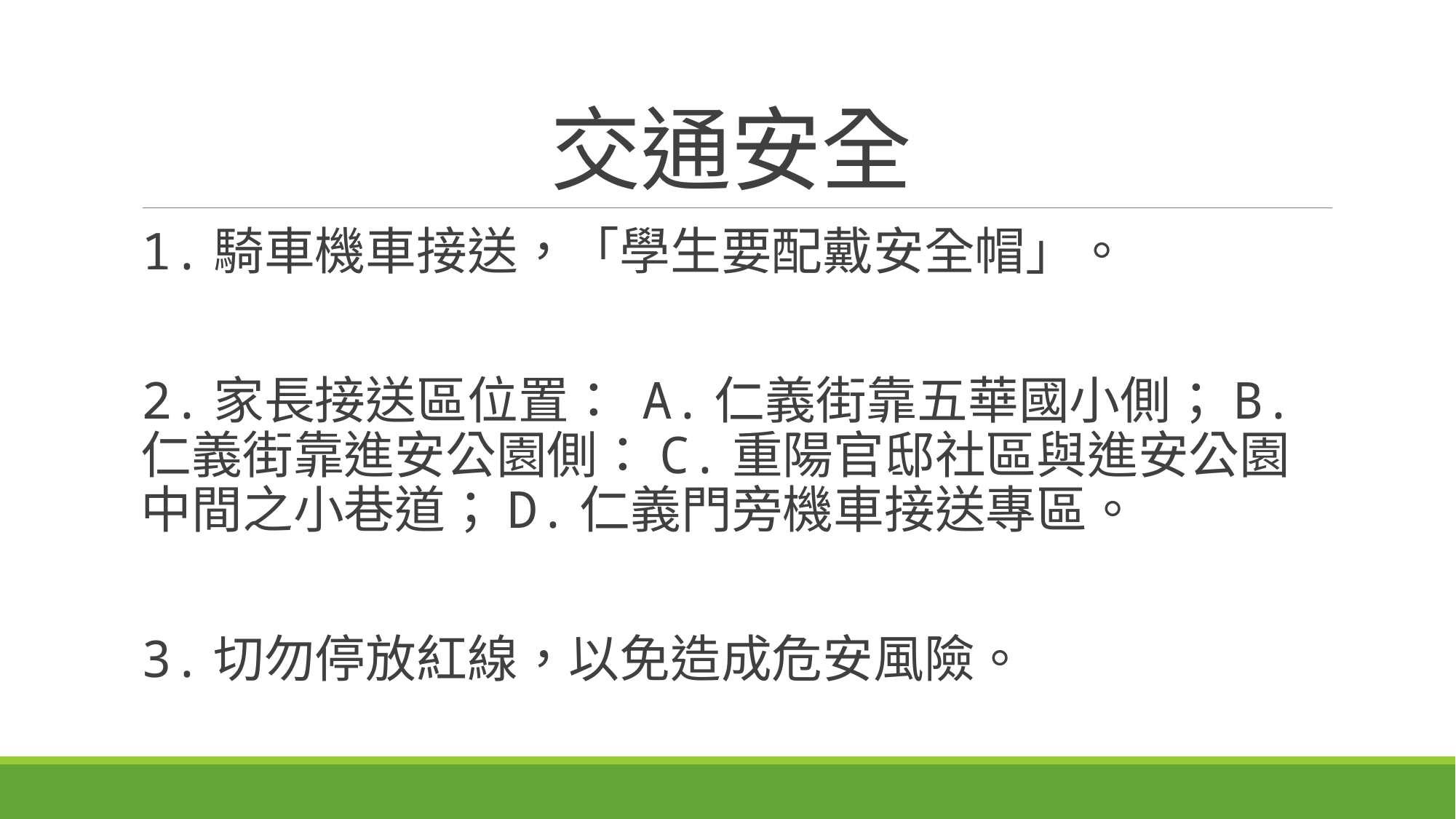

# 交通安全
1.騎車機車接送，「學生要配戴安全帽」。

2.家長接送區位置： A.仁義街靠五華國小側；B.仁義街靠進安公園側：C.重陽官邸社區與進安公園 中間之小巷道；D.仁義門旁機車接送專區。

3.切勿停放紅線，以免造成危安風險。